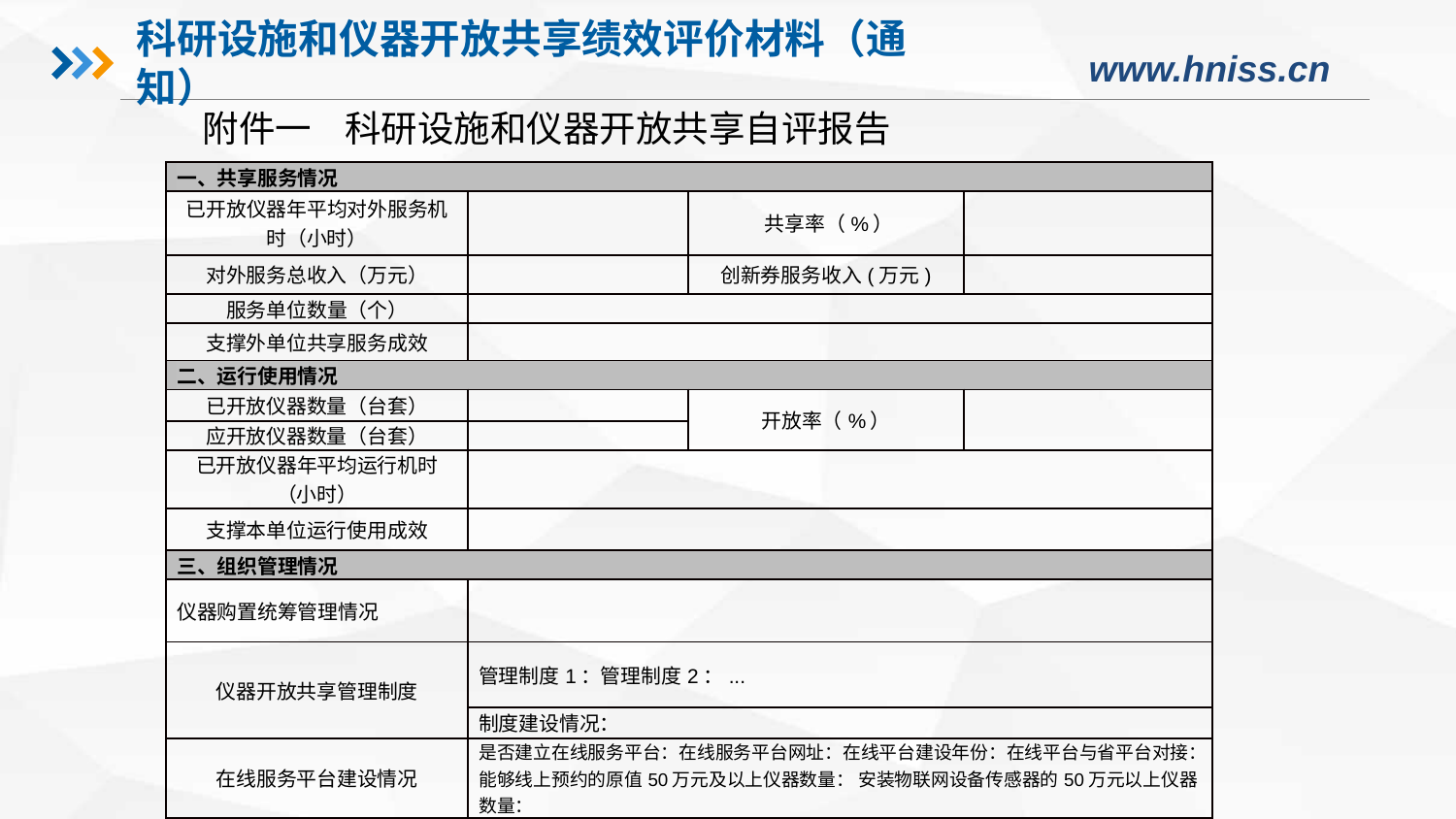

科研设施和仪器开放共享绩效评价材料（通知）
   附件一    科研设施和仪器开放共享自评报告

| 一、共享服务情况 |  |  |  |
| --- | --- | --- | --- |
| 已开放仪器年平均对外服务机时（小时） |  | 共享率（%） |  |
| 对外服务总收入（万元） |  | 创新券服务收入(万元) |  |
| 服务单位数量（个） |  |  |  |
| 支撑外单位共享服务成效 |  |  |  |
| 二、运行使用情况 |  |  |  |
| 已开放仪器数量（台套） |  | 开放率（%） |  |
| 应开放仪器数量（台套） |  |  |  |
| 已开放仪器年平均运行机时（小时） |  |  |  |
| 支撑本单位运行使用成效 |  |  |  |
| 三、组织管理情况 |  |  |  |
| 仪器购置统筹管理情况 |  |  |  |
| 仪器开放共享管理制度 | 管理制度1：管理制度2：... |  |  |
|  | 制度建设情况： |  |  |
| 在线服务平台建设情况 | 是否建立在线服务平台：在线服务平台网址：在线平台建设年份：在线平台与省平台对接：能够线上预约的原值50万元及以上仪器数量： 安装物联网设备传感器的50万元以上仪器数量： |  |  |